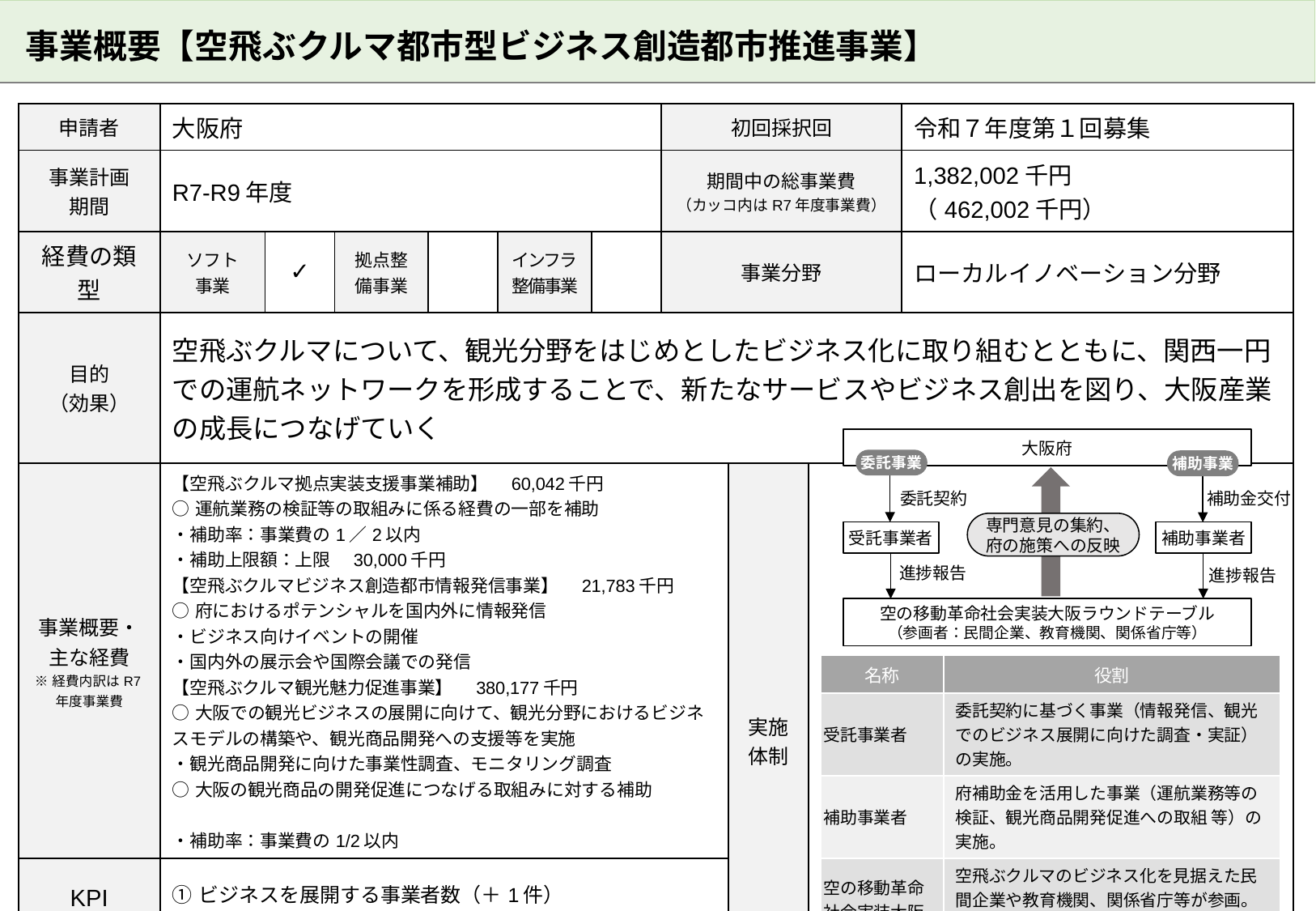

事業概要【空⾶ぶクルマ都市型ビジネス創造都市推進事業】
| 申請者 | 大阪府 |  |  |  |  |  | 初回採択回 |  | 令和７年度第１回募集 | 令和７年度第１回募集 |
| --- | --- | --- | --- | --- | --- | --- | --- | --- | --- | --- |
| 事業計画 期間 | R7-R9年度 |  |  |  |  |  | 期間中の総事業費 （カッコ内はR7年度事業費） |  | 180,000千円（66,000千円） | 1,382,002千円 （462,002千円） |
| 経費の類型 | ソフト 事業 | ✓ | 拠点整備事業 |  | インフラ 整備事業 |  | 事業分野 |  | 観光分野 | ローカルイノベーション分野 |
| 目的 （効果） | 空⾶ぶクルマについて、観光分野をはじめとしたビジネス化に取り組むとともに、関西一円での運航ネットワークを形成することで、新たなサービスやビジネス創出を図り、大阪産業の成長につなげていく |  |  |  |  |  |  |  |  |  |
| 事業概要・ 主な経費 ※経費内訳はR7年度事業費 | 【空飛ぶクルマ拠点実装支援事業補助】　60,042千円 ○運航業務の検証等の取組みに係る経費の一部を補助 ・補助率：事業費の1／2以内 ・補助上限額：上限　30,000千円 【空飛ぶクルマビジネス創造都市情報発信事業】　21,783千円 ○府におけるポテンシャルを国内外に情報発信 ・ビジネス向けイベントの開催 ・国内外の展示会や国際会議での発信 【空飛ぶクルマ観光魅力促進事業】　380,177千円 ○大阪での観光ビジネスの展開に向けて、観光分野におけるビジネスモデルの構築や、観光商品開発への支援等を実施 ・観光商品開発に向けた事業性調査、モニタリング調査 ○大阪の観光商品の開発促進につなげる取組みに対する補助　　　　　　　　　　　　　　　　　 ・補助率：事業費の1/2以内 |  |  |  |  |  |  | 実施 体制 |  |  |
| KPI ※カッコ内の数値は最終事業年度までの「KPI増加分の累計」の目標値 | ①ビジネスを展開する事業者数（＋1件） ②離着陸場の整備件数（＋1件） ③大阪ラウンドテーブル参画事業者数（＋9者） ④観光商品の開発件数（＋2件） |  |  |  |  |  |  |  |  |  |
大阪府
委託事業
補助事業

補助金交付
委託契約
専門意見の集約、
府の施策への反映
補助事業者
受託事業者
進捗報告
進捗報告
空の移動革命社会実装大阪ラウンドテーブル
（参画者：民間企業、教育機関、関係省庁等）
| 名称 | 役割 |
| --- | --- |
| 受託事業者 | 委託契約に基づく事業（情報発信、観光でのビジネス展開に向けた調査・実証）の実施。 |
| 補助事業者 | 府補助金を活用した事業（運航業務等の検証、観光商品開発促進への取組 等）の実施。 |
| 空の移動革命 社会実装大阪 ラウンドテーブル | 空飛ぶクルマのビジネス化を見据えた民間企業や教育機関、関係省庁等が参画。 府事業の進捗を報告するとともに、様々な領域の専門意見を集約し、府の施策へ反映。 |